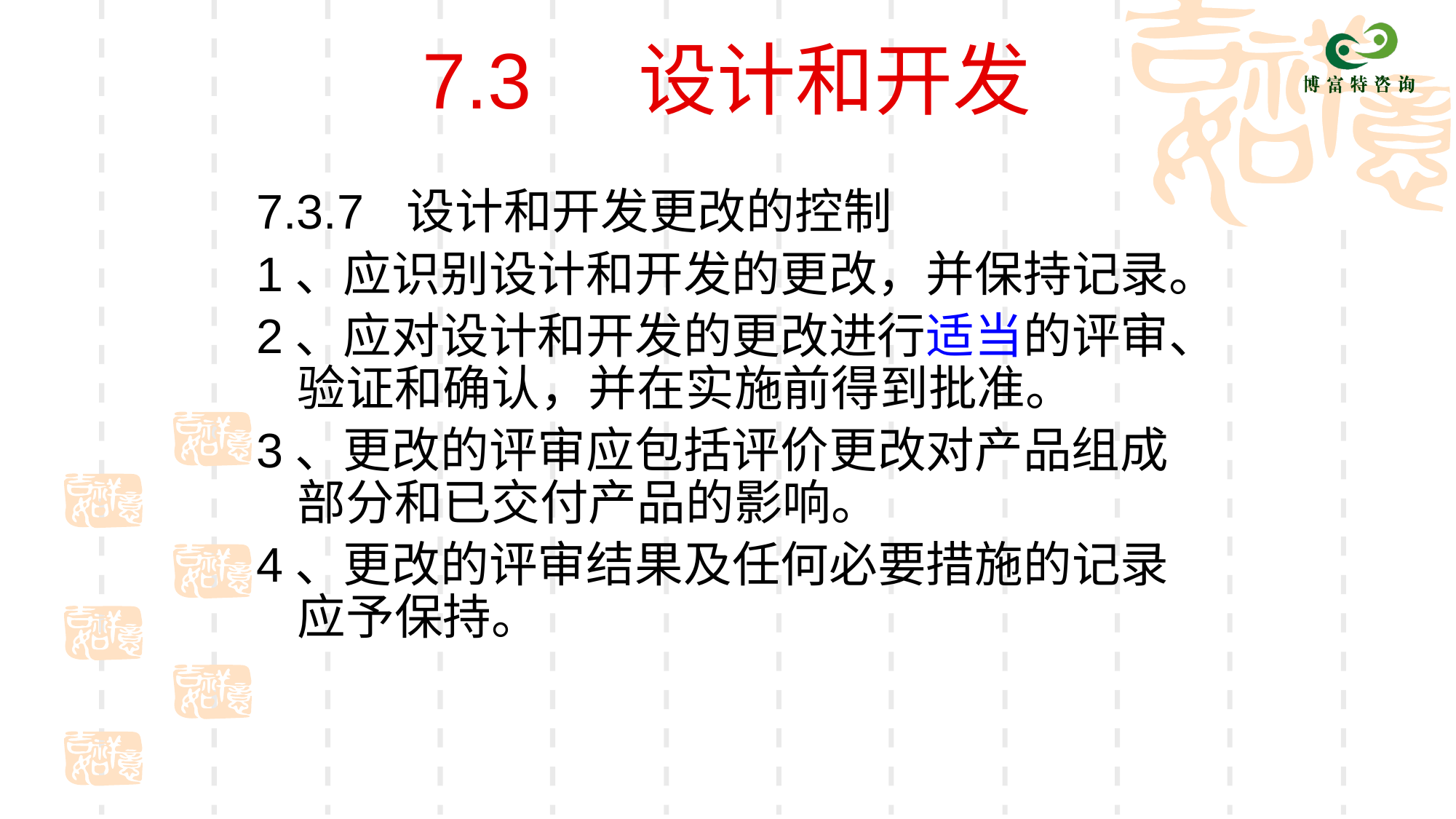

# 7.3    设计和开发
7.3.7	设计和开发更改的控制
1、应识别设计和开发的更改，并保持记录。
2、应对设计和开发的更改进行适当的评审、验证和确认，并在实施前得到批准。
3、更改的评审应包括评价更改对产品组成部分和已交付产品的影响。
4、更改的评审结果及任何必要措施的记录应予保持。